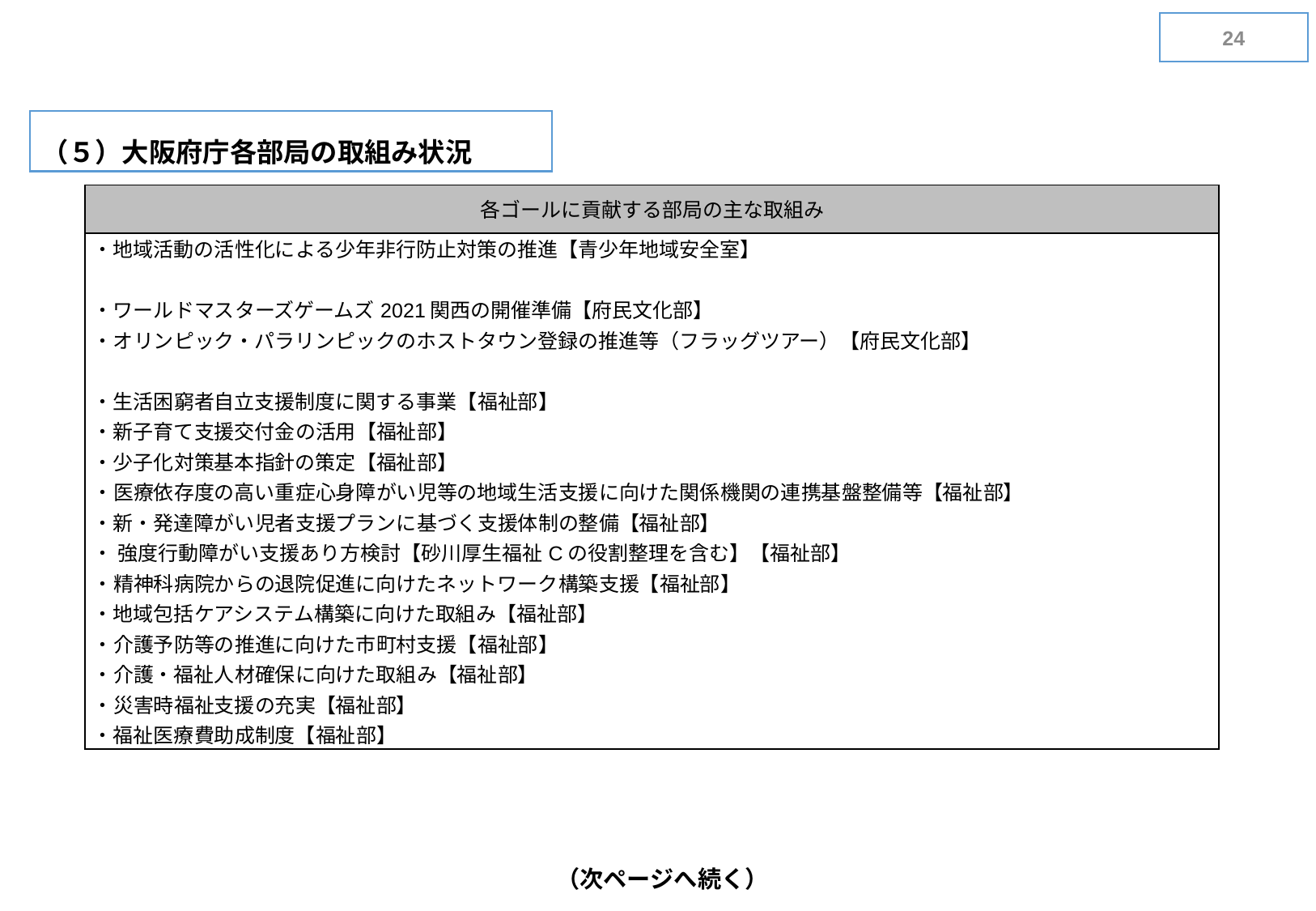

24
（５）大阪府庁各部局の取組み状況
| 各ゴールに貢献する部局の主な取組み |
| --- |
| ・地域活動の活性化による少年非行防止対策の推進【青少年地域安全室】 ・ワールドマスターズゲームズ2021関西の開催準備【府民文化部】 ・オリンピック・パラリンピックのホストタウン登録の推進等（フラッグツアー）【府民文化部】 ・生活困窮者自立支援制度に関する事業【福祉部】 ・新子育て支援交付金の活用【福祉部】 ・少子化対策基本指針の策定【福祉部】 ・医療依存度の高い重症心身障がい児等の地域生活支援に向けた関係機関の連携基盤整備等【福祉部】 ・新・発達障がい児者支援プランに基づく支援体制の整備【福祉部】 ・ 強度行動障がい支援あり方検討【砂川厚生福祉Cの役割整理を含む】【福祉部】 ・精神科病院からの退院促進に向けたネットワーク構築支援【福祉部】 ・地域包括ケアシステム構築に向けた取組み【福祉部】 ・介護予防等の推進に向けた市町村支援【福祉部】 ・介護・福祉人材確保に向けた取組み【福祉部】 ・災害時福祉支援の充実【福祉部】 ・福祉医療費助成制度【福祉部】 |
（次ページへ続く）